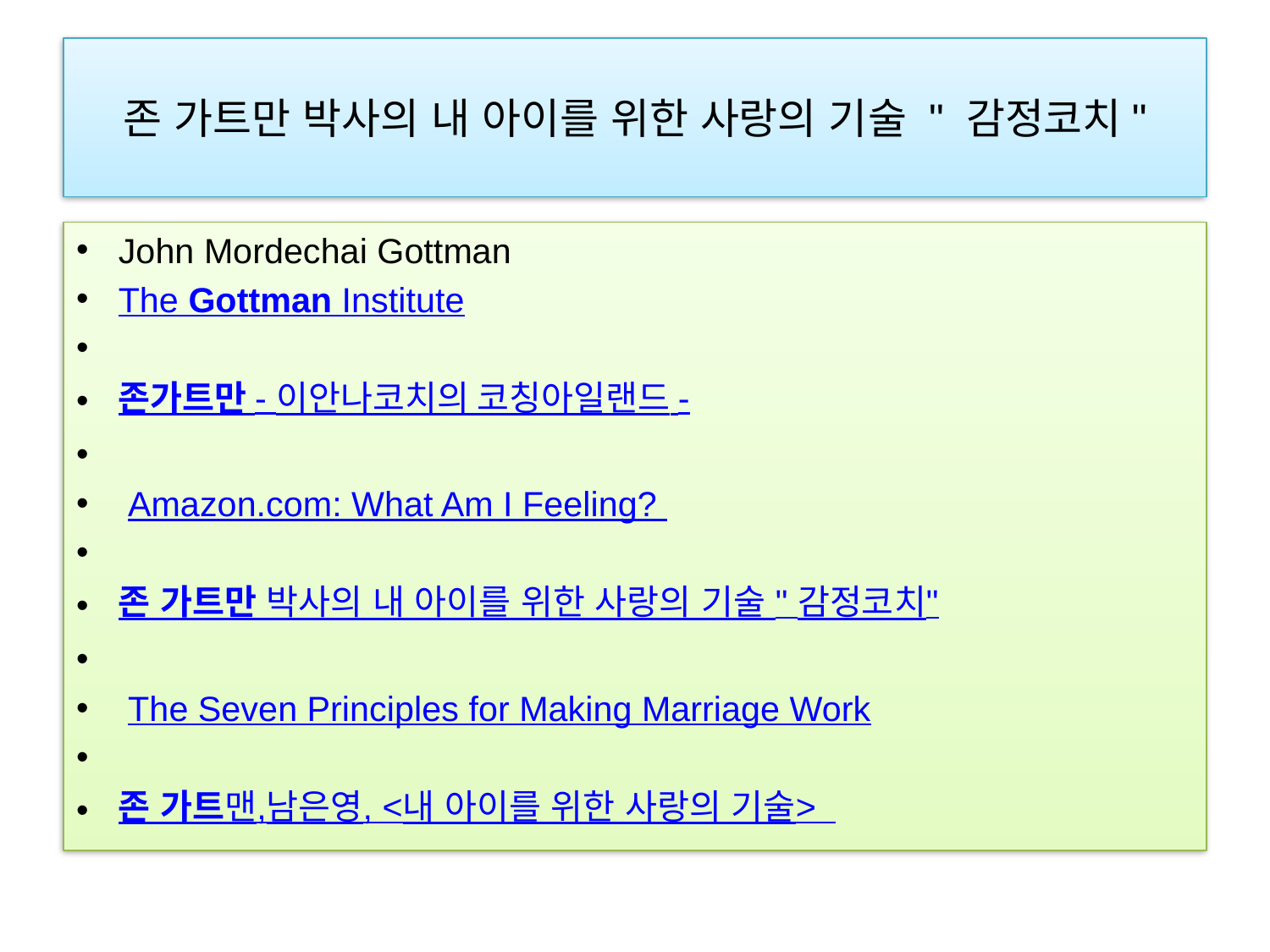

# 존 가트만 박사의 내 아이를 위한 사랑의 기술 " 감정코치"
John Mordechai Gottman
The Gottman Institute

존가트만 - 이안나코치의 코칭아일랜드 -

 Amazon.com: What Am I Feeling?

존 가트만 박사의 내 아이를 위한 사랑의 기술 " 감정코치"

 The Seven Principles for Making Marriage Work

존 가트맨,남은영, <내 아이를 위한 사랑의 기술>